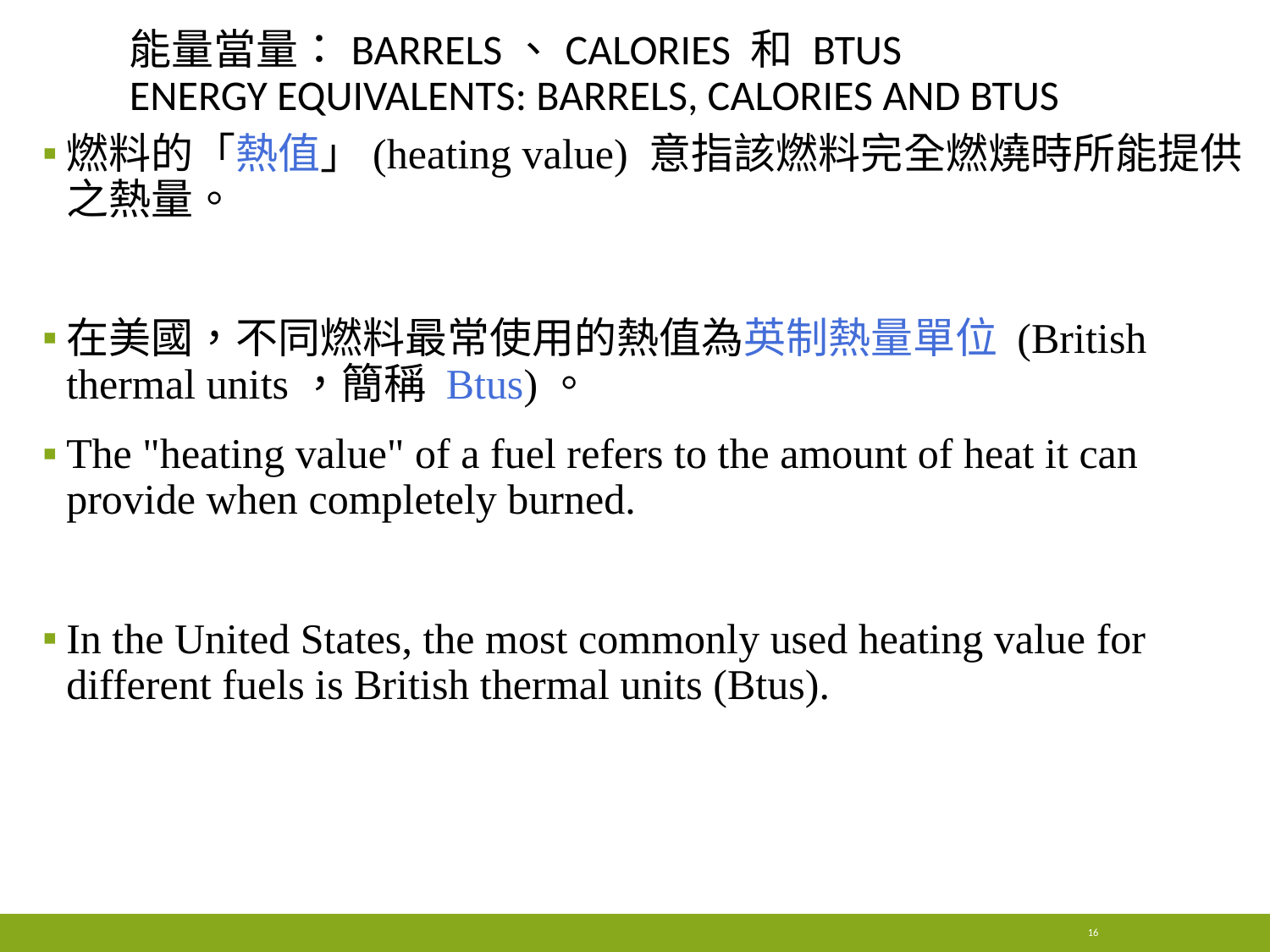

# 能量當量：Barrels、Calories 和 Btus Energy Equivalents: Barrels, Calories and Btus
燃料的「熱值」(heating value) 意指該燃料完全燃燒時所能提供之熱量。

在美國，不同燃料最常使用的熱值為英制熱量單位 (British thermal units，簡稱 Btus)。
The "heating value" of a fuel refers to the amount of heat it can provide when completely burned.

In the United States, the most commonly used heating value for different fuels is British thermal units (Btus).
16